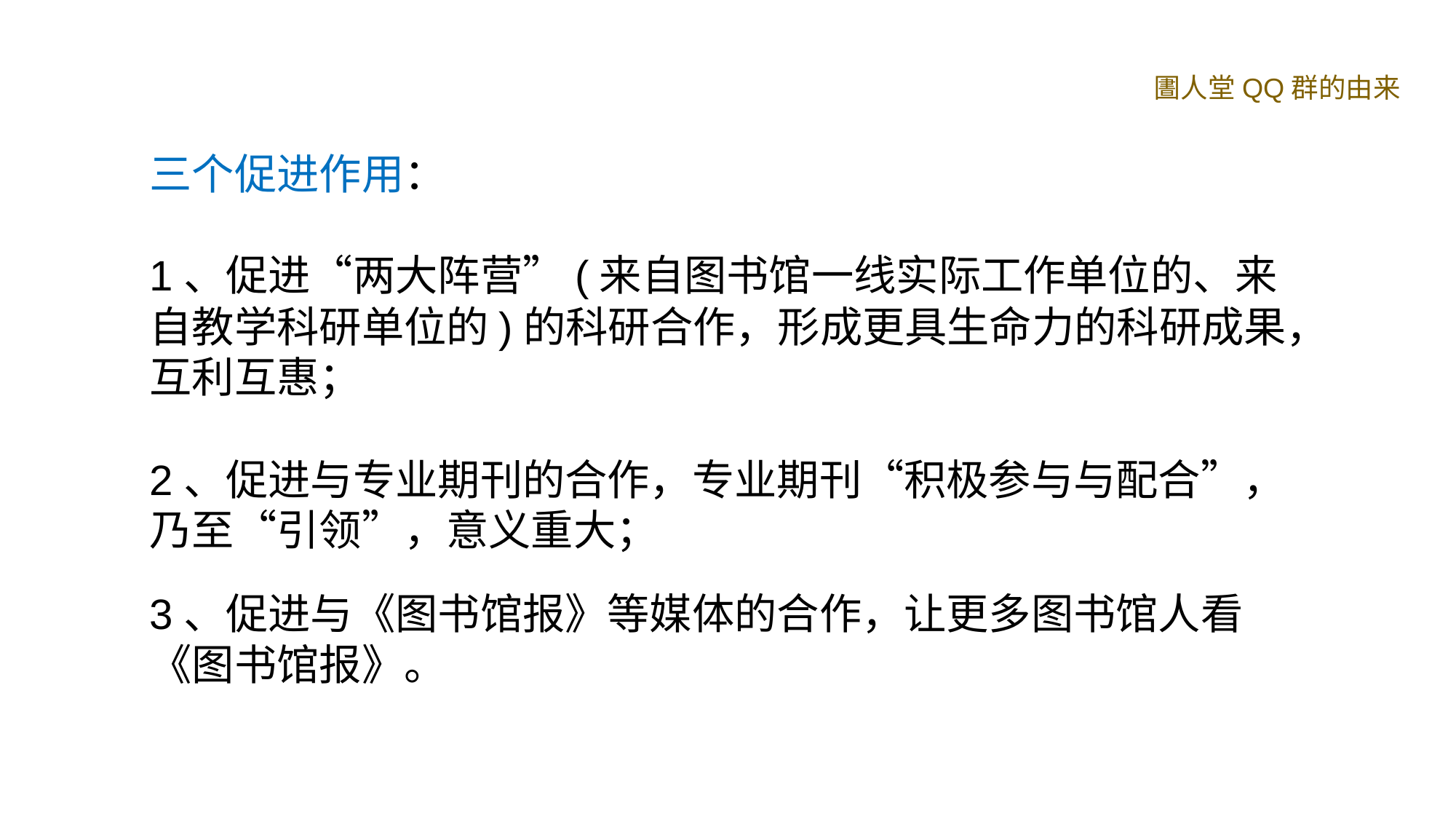

圕人堂QQ群的由来
三个促进作用：

1、促进“两大阵营”(来自图书馆一线实际工作单位的、来自教学科研单位的)的科研合作，形成更具生命力的科研成果，互利互惠；

2、促进与专业期刊的合作，专业期刊“积极参与与配合”，乃至“引领”，意义重大；

3、促进与《图书馆报》等媒体的合作，让更多图书馆人看《图书馆报》。

8